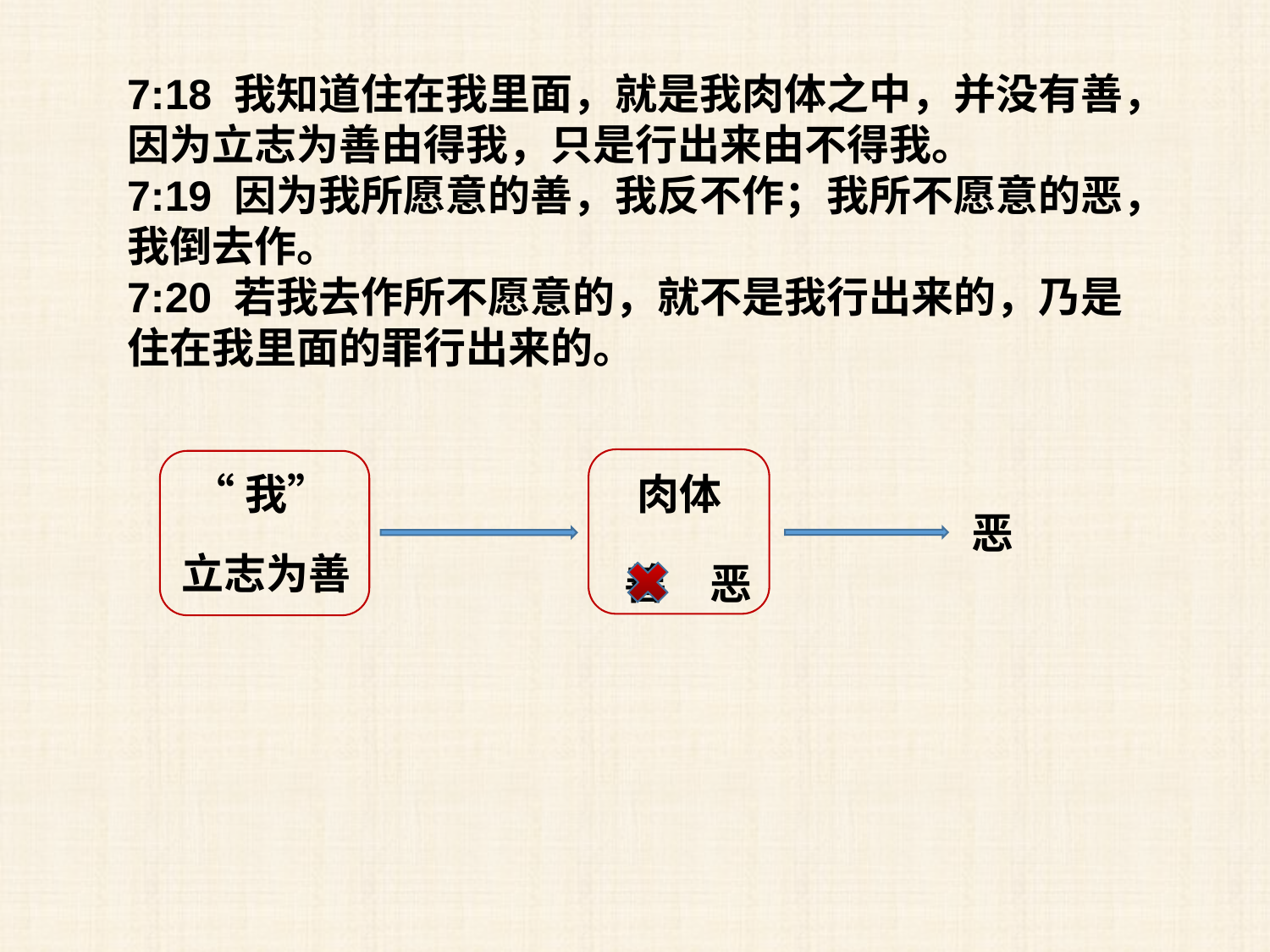

7:18 我知道住在我里面，就是我肉体之中，并没有善，因为立志为善由得我，只是行出来由不得我。
7:19 因为我所愿意的善，我反不作；我所不愿意的恶，我倒去作。
7:20 若我去作所不愿意的，就不是我行出来的，乃是住在我里面的罪行出来的。

“我”
肉体
恶

立志为善
善
恶